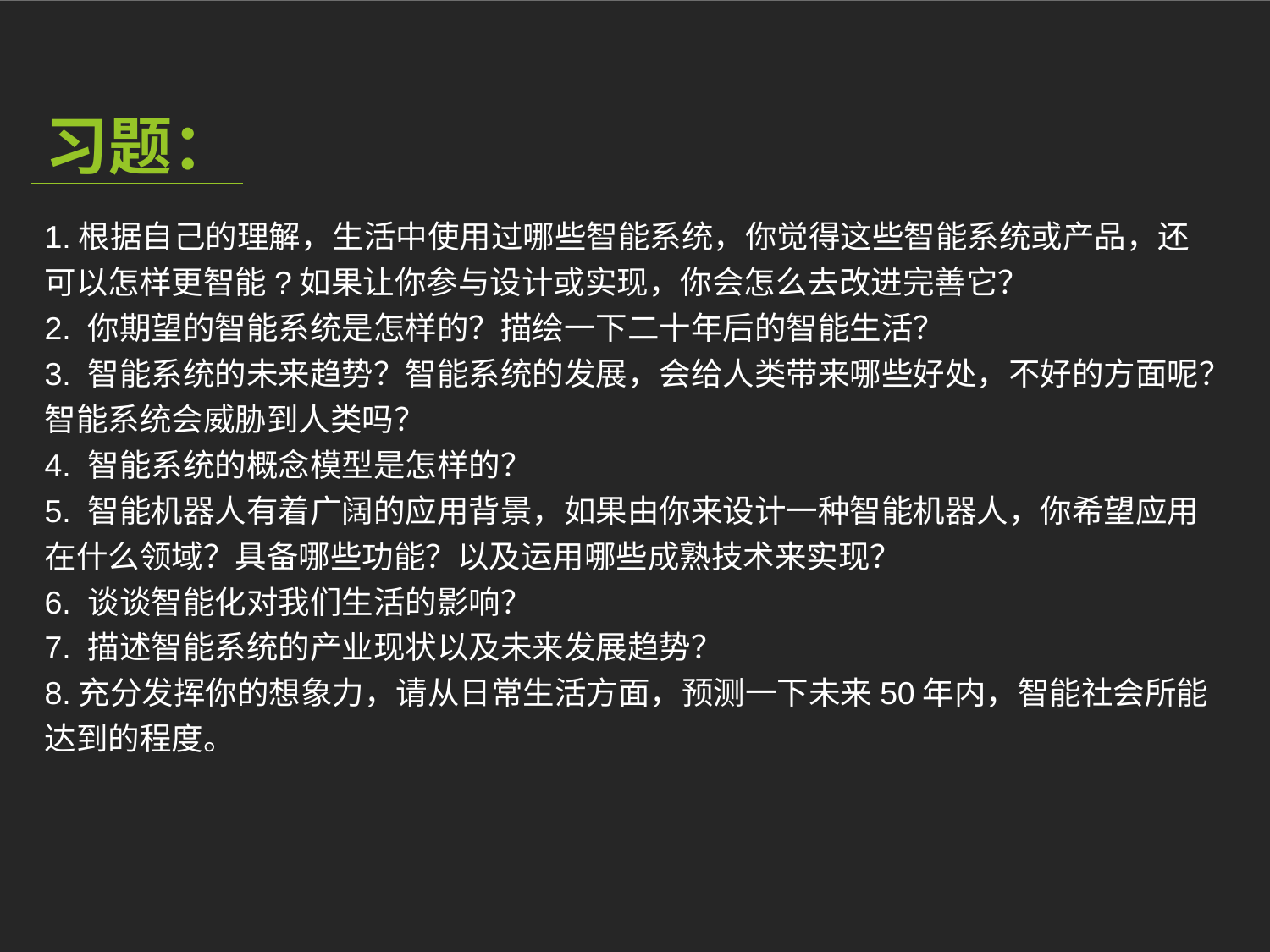

习题：
1.根据自己的理解，生活中使用过哪些智能系统，你觉得这些智能系统或产品，还可以怎样更智能?如果让你参与设计或实现，你会怎么去改进完善它？
2. 你期望的智能系统是怎样的？描绘一下二十年后的智能生活？
3. 智能系统的未来趋势？智能系统的发展，会给人类带来哪些好处，不好的方面呢？智能系统会威胁到人类吗？
4. 智能系统的概念模型是怎样的？
5. 智能机器人有着广阔的应用背景，如果由你来设计一种智能机器人，你希望应用在什么领域？具备哪些功能？以及运用哪些成熟技术来实现？
6. 谈谈智能化对我们生活的影响？
7. 描述智能系统的产业现状以及未来发展趋势？
8.充分发挥你的想象力，请从日常生活方面，预测一下未来50年内，智能社会所能达到的程度。